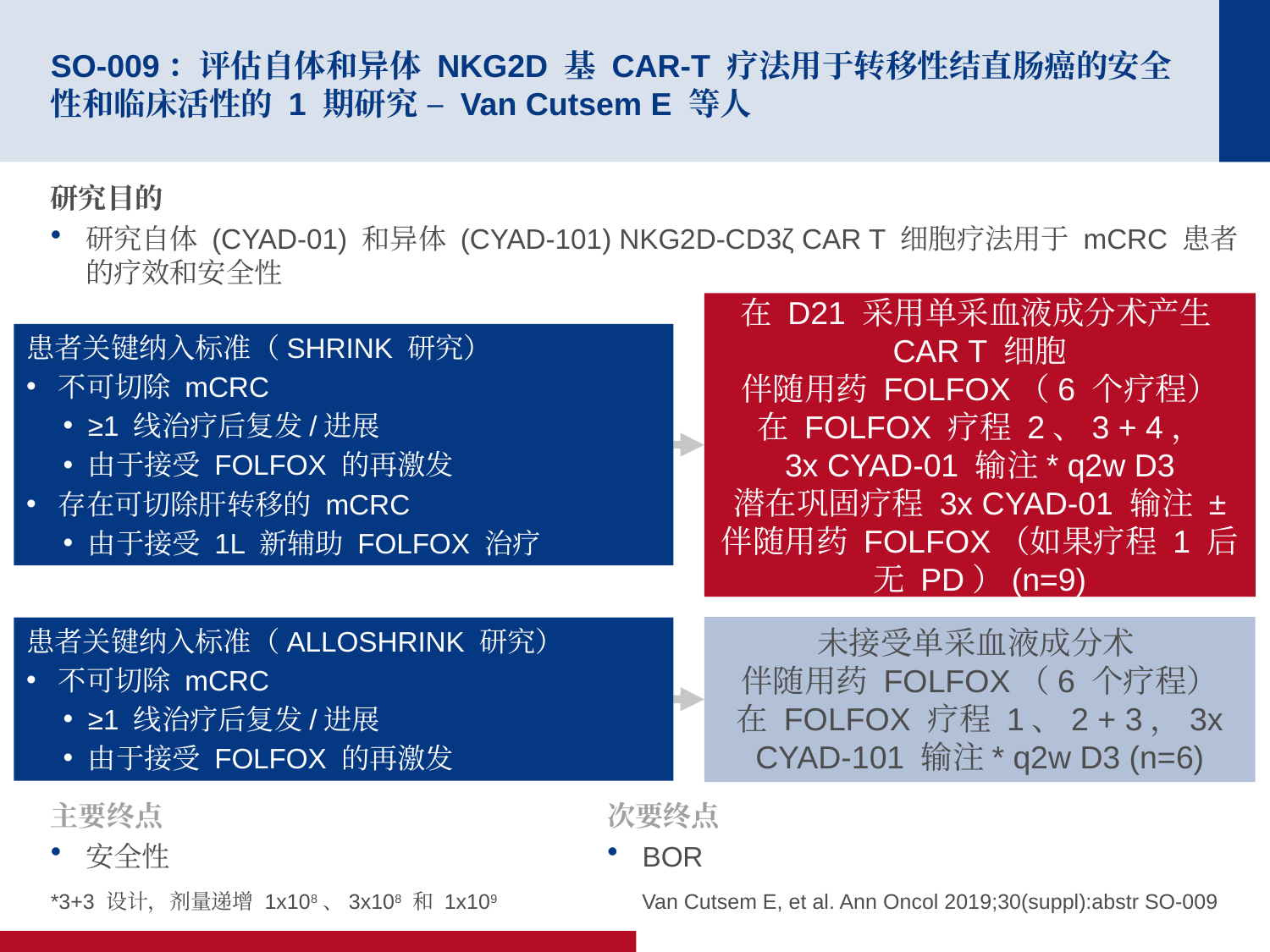

# SO-009：评估自体和异体 NKG2D 基 CAR-T 疗法用于转移性结直肠癌的安全性和临床活性的 1 期研究 – Van Cutsem E 等人
研究目的
研究自体 (CYAD-01) 和异体 (CYAD-101) NKG2D-CD3ζ CAR T 细胞疗法用于 mCRC 患者的疗效和安全性
在 D21 采用单采血液成分术产生
CAR T 细胞
伴随用药 FOLFOX（6 个疗程）
在 FOLFOX 疗程 2、3 + 4，
3x CYAD-01 输注* q2w D3
潜在巩固疗程 3x CYAD-01 输注 ± 伴随用药 FOLFOX（如果疗程 1 后无 PD）(n=9)
患者关键纳入标准（SHRINK 研究）
不可切除 mCRC
≥1 线治疗后复发/进展
由于接受 FOLFOX 的再激发
存在可切除肝转移的 mCRC
由于接受 1L 新辅助 FOLFOX 治疗
未接受单采血液成分术
伴随用药 FOLFOX（6 个疗程）
在 FOLFOX 疗程 1、2 + 3，3x CYAD-101 输注* q2w D3 (n=6)
患者关键纳入标准（ALLOSHRINK 研究）
不可切除 mCRC
≥1 线治疗后复发/进展
由于接受 FOLFOX 的再激发
主要终点
安全性
次要终点
BOR
*3+3 设计，剂量递增 1x108、3x108 和 1x109
Van Cutsem E, et al. Ann Oncol 2019;30(suppl):abstr SO-009